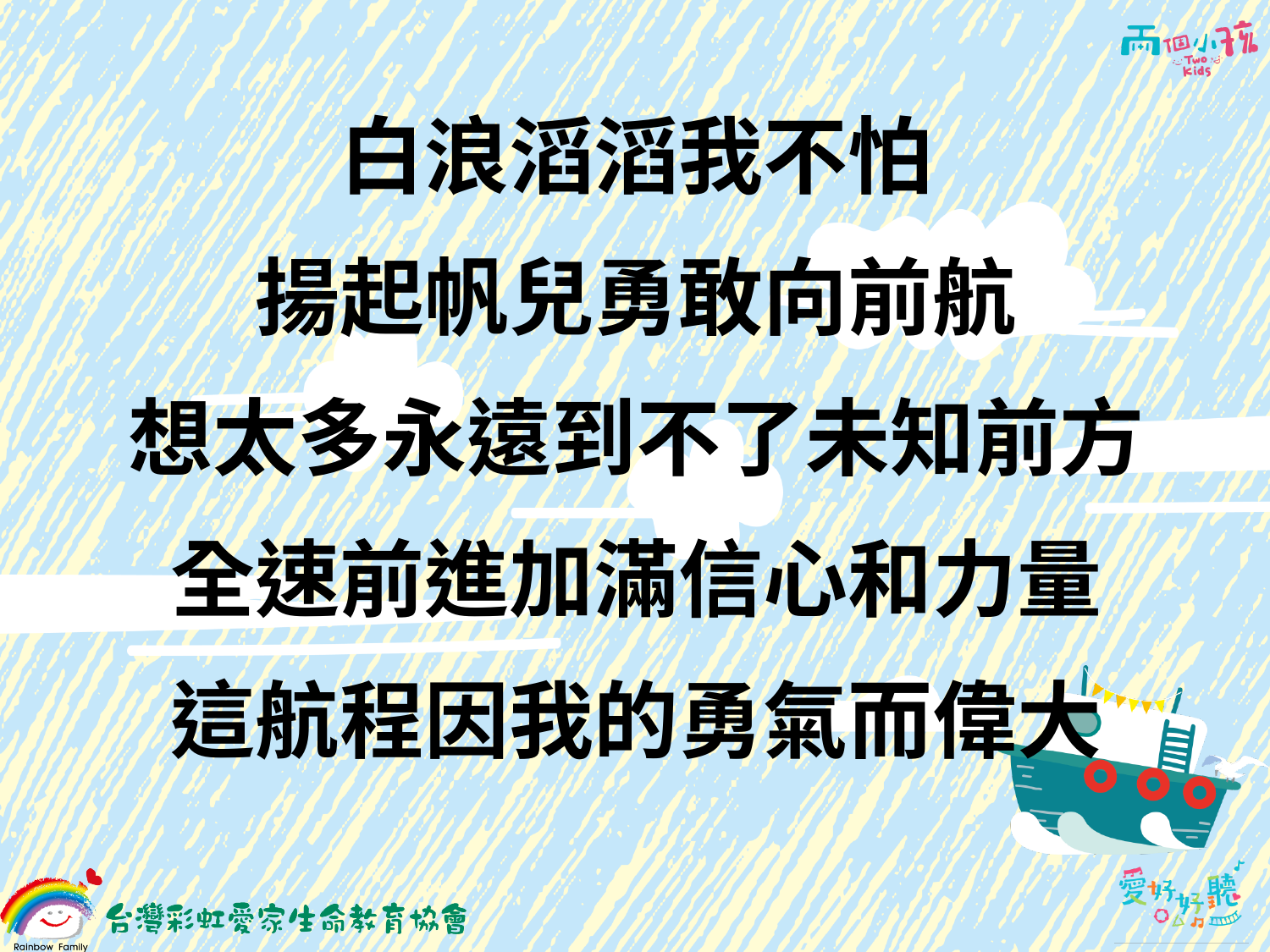

# 白浪滔滔我不怕 揚起帆兒勇敢向前航 想太多永遠到不了未知前方 全速前進加滿信心和力量 這航程因我的勇氣而偉大